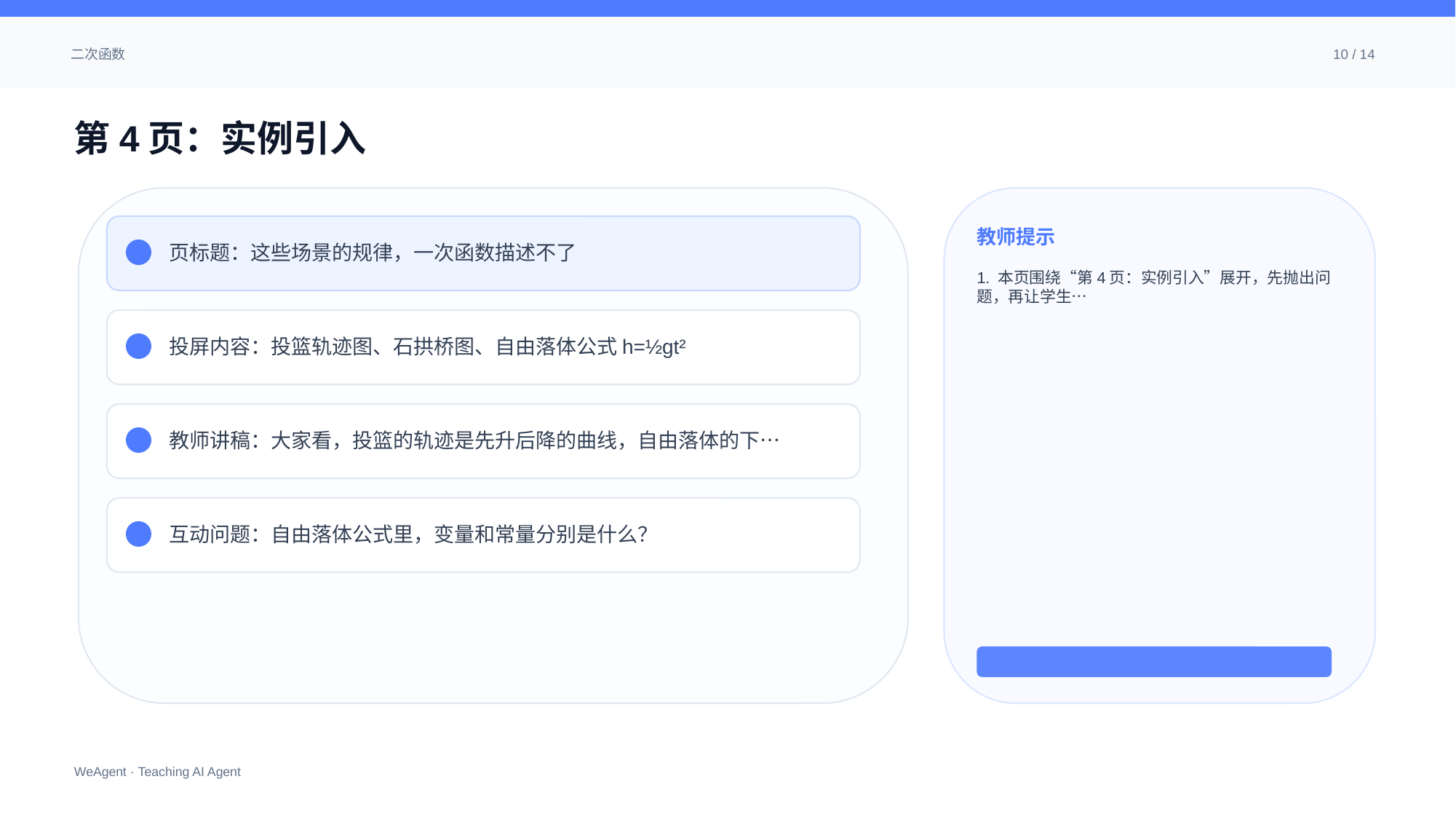

二次函数
10 / 14
第4页：实例引入

教师提示
页标题：这些场景的规律，一次函数描述不了

1. 本页围绕“第4页：实例引入”展开，先抛出问题，再让学生…

投屏内容：投篮轨迹图、石拱桥图、自由落体公式h=½gt²

教师讲稿：大家看，投篮的轨迹是先升后降的曲线，自由落体的下…

互动问题：自由落体公式里，变量和常量分别是什么？

WeAgent · Teaching AI Agent